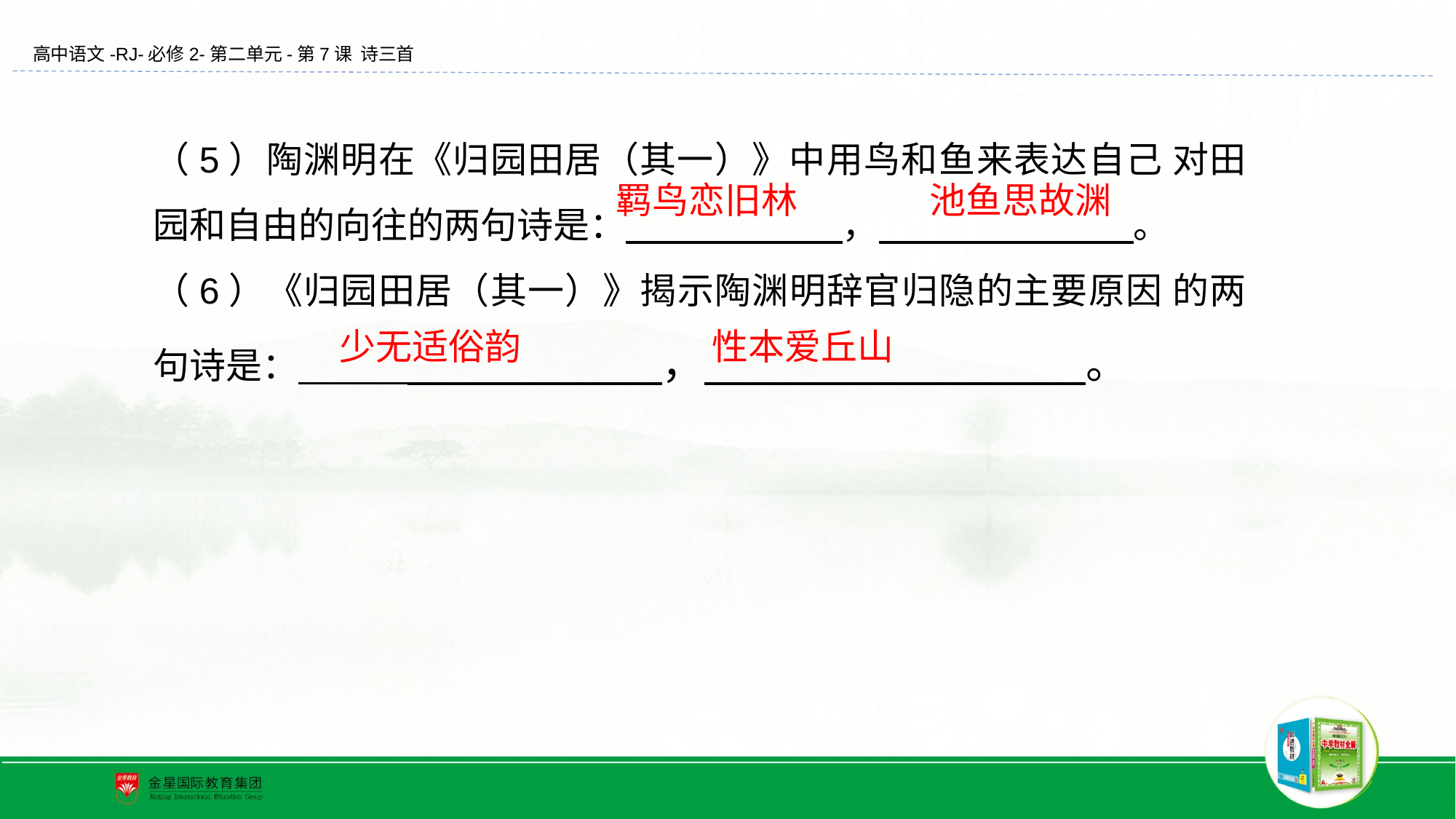

（5）陶渊明在《归园田居（其一）》中用鸟和鱼来表达自己 对田园和自由的向往的两句诗是：　                      ，　　　　　　　。
（6）《归园田居（其一）》揭示陶渊明辞官归隐的主要原因 的两句诗是：　　　　　　　　　，　　　　　　　　　。

羁鸟恋旧林
池鱼思故渊
性本爱丘山
少无适俗韵